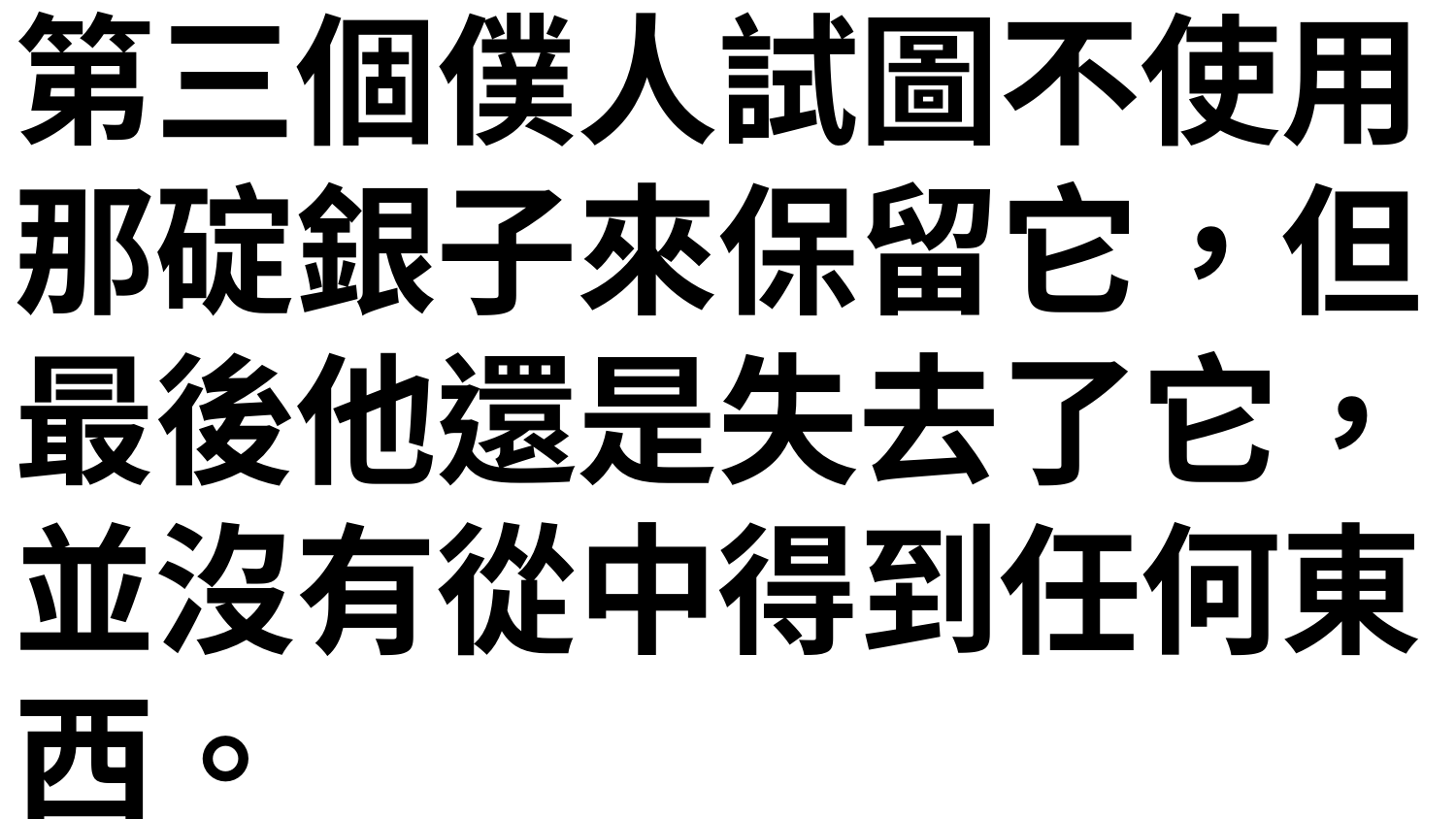

第三個僕人試圖不使用那碇銀子來保留它，但最後他還是失去了它，並沒有從中得到任何東西。